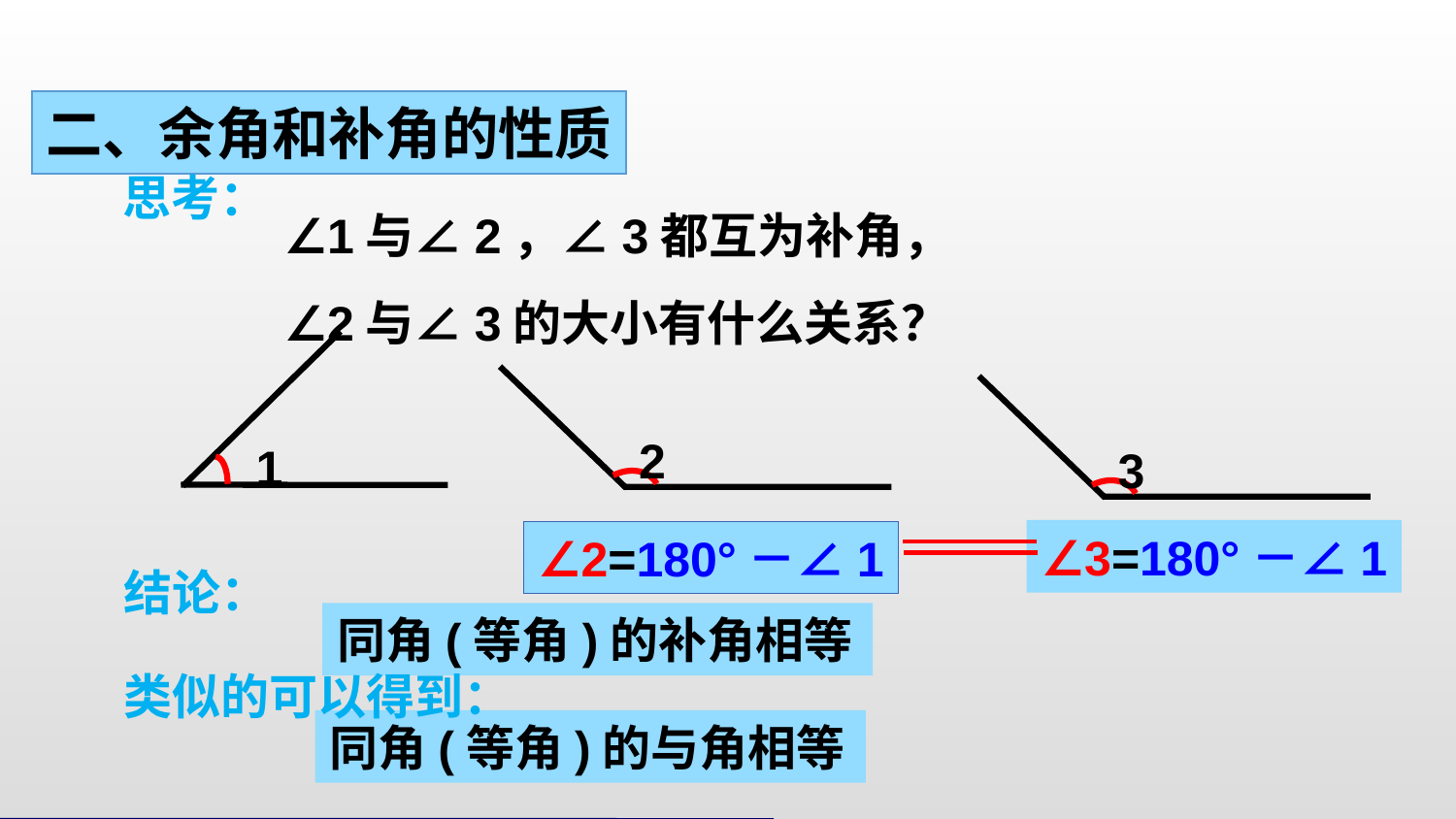

二、余角和补角的性质
思考：
∠1与∠2，∠3都互为补角，
∠2与∠3的大小有什么关系？

1

2

3

∠3=180°－∠1
∠2=180°－∠1

结论：
同角(等角)的补角相等
类似的可以得到：
同角(等角)的与角相等